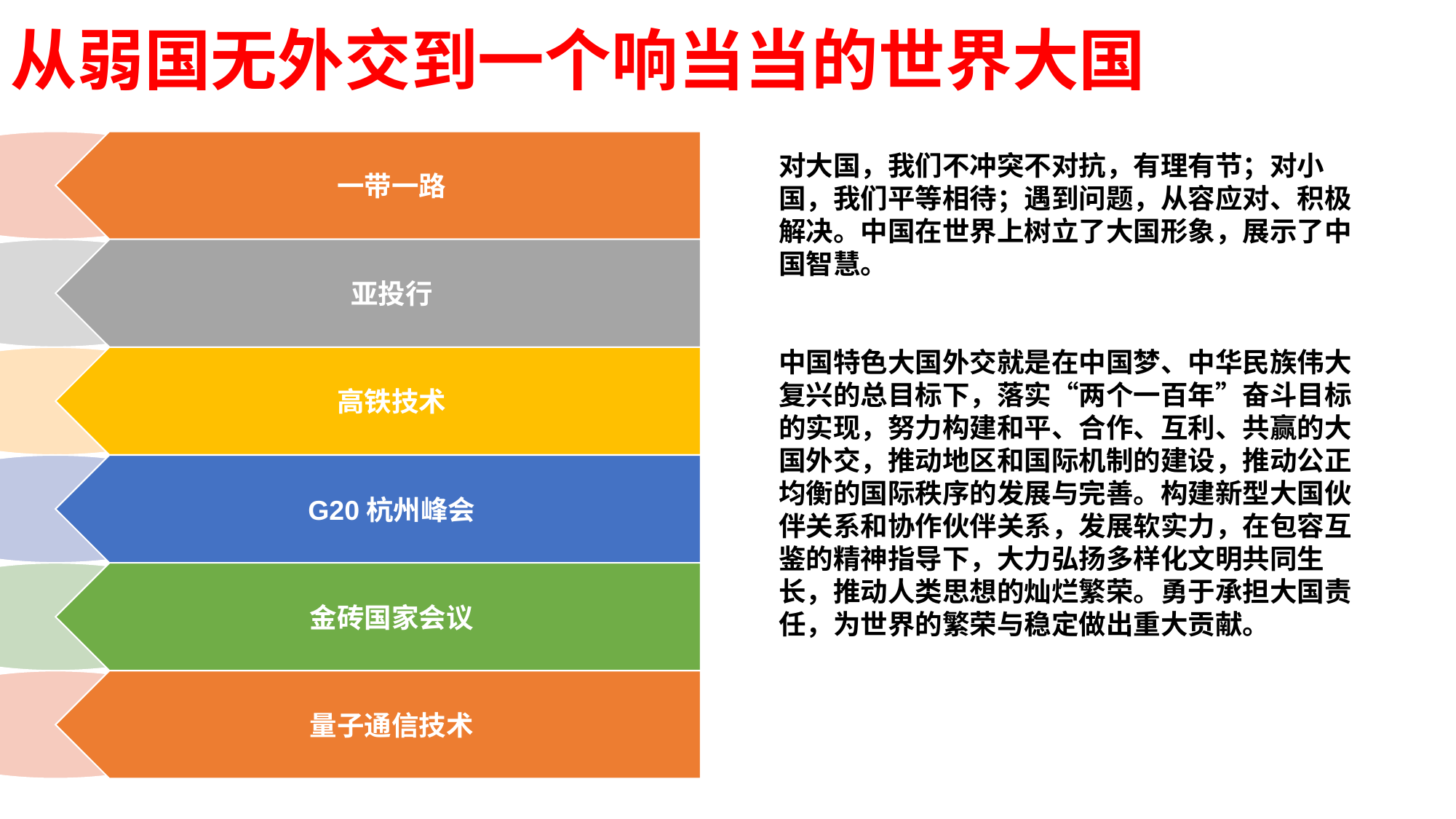

从弱国无外交到一个响当当的世界大国
一带一路
亚投行
G20杭州峰会
金砖国家会议
高铁技术
量子通信技术
对大国，我们不冲突不对抗，有理有节；对小国，我们平等相待；遇到问题，从容应对、积极解决。中国在世界上树立了大国形象，展示了中国智慧。

中国特色大国外交就是在中国梦、中华民族伟大复兴的总目标下，落实“两个一百年”奋斗目标的实现，努力构建和平、合作、互利、共赢的大国外交，推动地区和国际机制的建设，推动公正均衡的国际秩序的发展与完善。构建新型大国伙伴关系和协作伙伴关系，发展软实力，在包容互鉴的精神指导下，大力弘扬多样化文明共同生长，推动人类思想的灿烂繁荣。勇于承担大国责任，为世界的繁荣与稳定做出重大贡献。